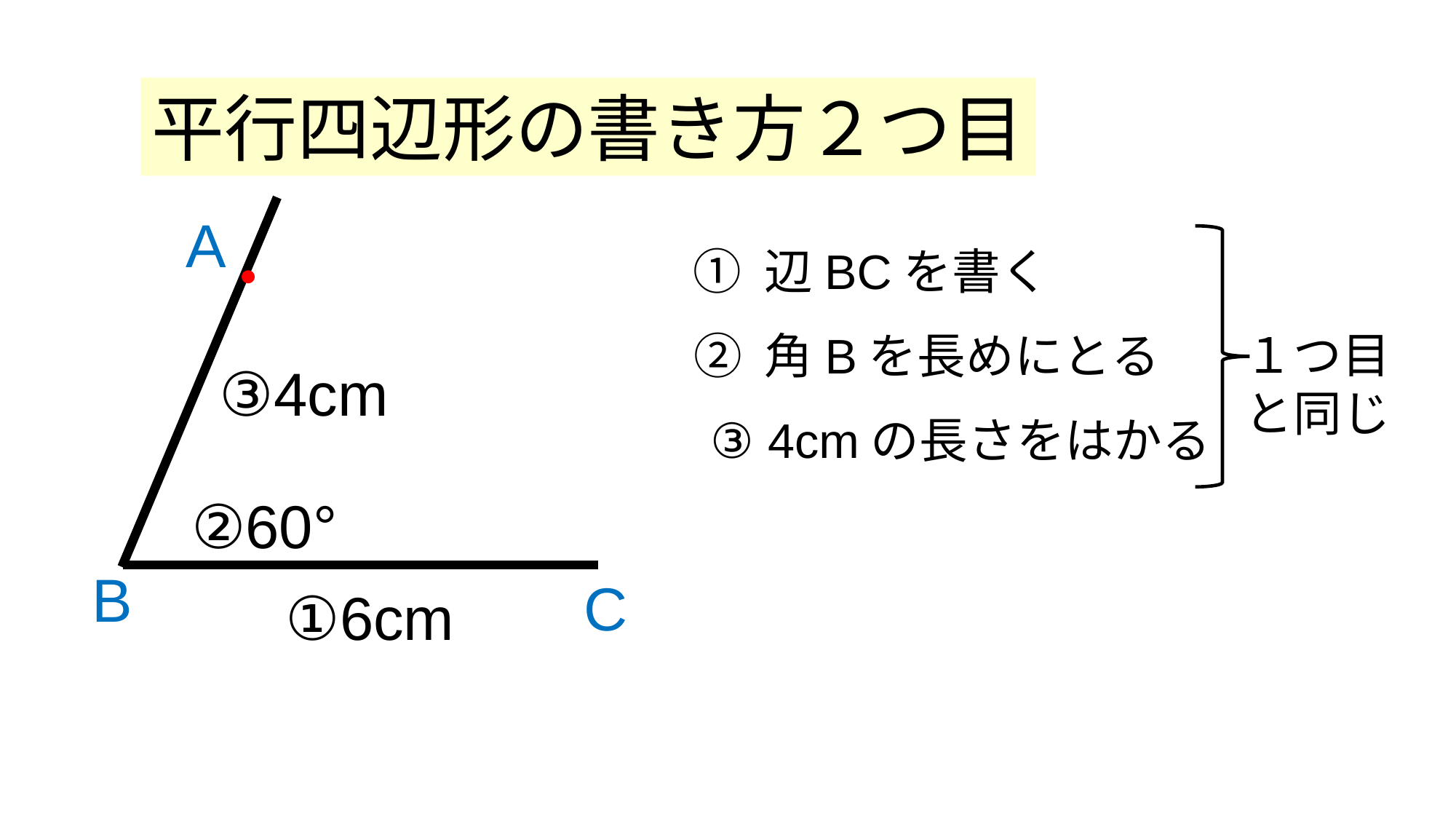

平行四辺形の書き方２つ目
A

① 辺BCを書く
●
１つ目
と同じ
② 角Bを長めにとる
③4cm
③ 4cmの長さをはかる
②60°
B
C
①6cm